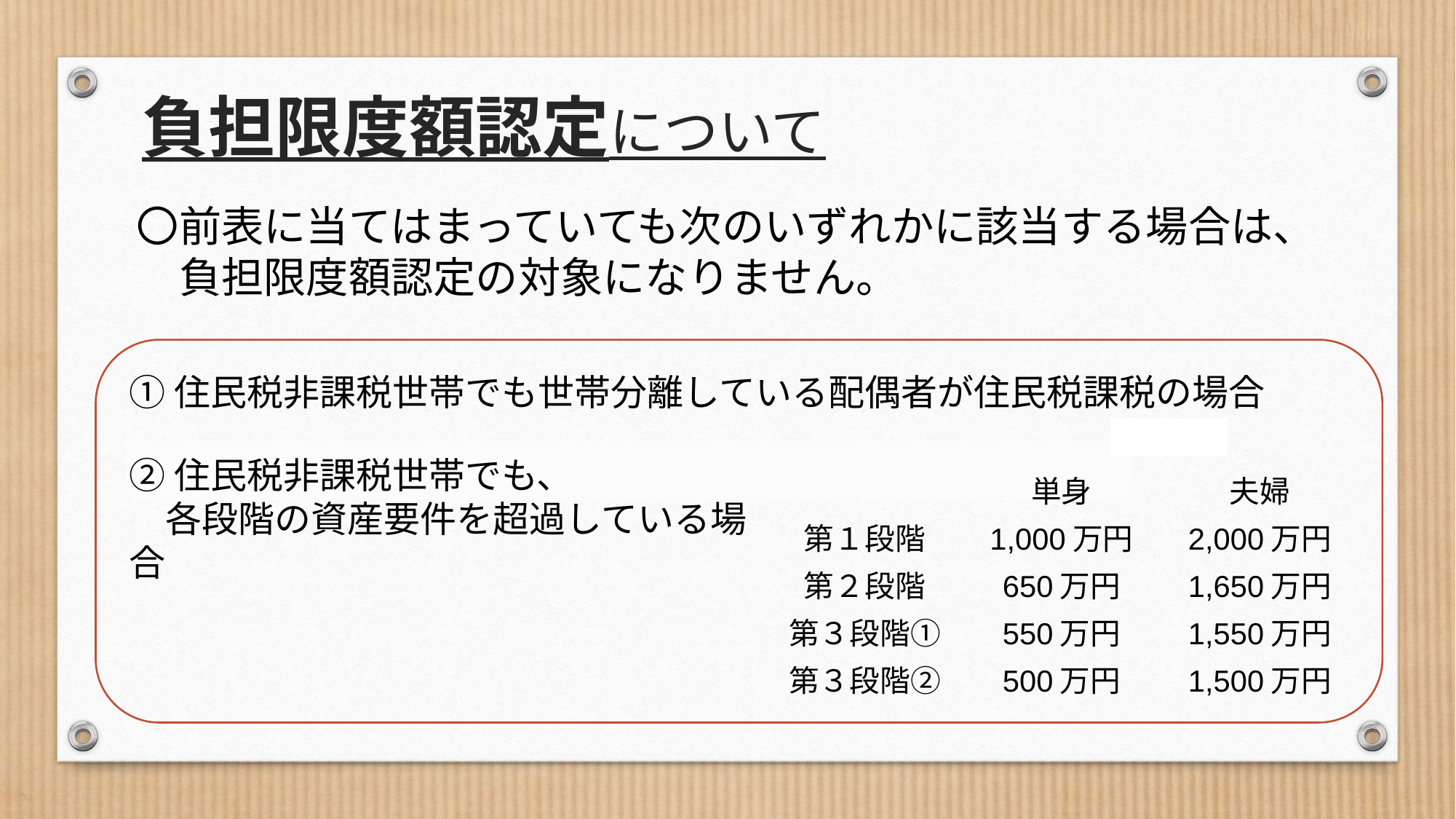

# 負担限度額認定について
〇前表に当てはまっていても次のいずれかに該当する場合は、
　負担限度額認定の対象になりません。

①住民税非課税世帯でも世帯分離している配偶者が住民税課税の場合

②住民税非課税世帯でも、
　各段階の資産要件を超過している場合
|  | 単身 | 夫婦 |
| --- | --- | --- |
| 第１段階 | 1,000万円 | 2,000万円 |
| 第２段階 | 650万円 | 1,650万円 |
| 第３段階① | 550万円 | 1,550万円 |
| 第３段階② | 500万円 | 1,500万円 |